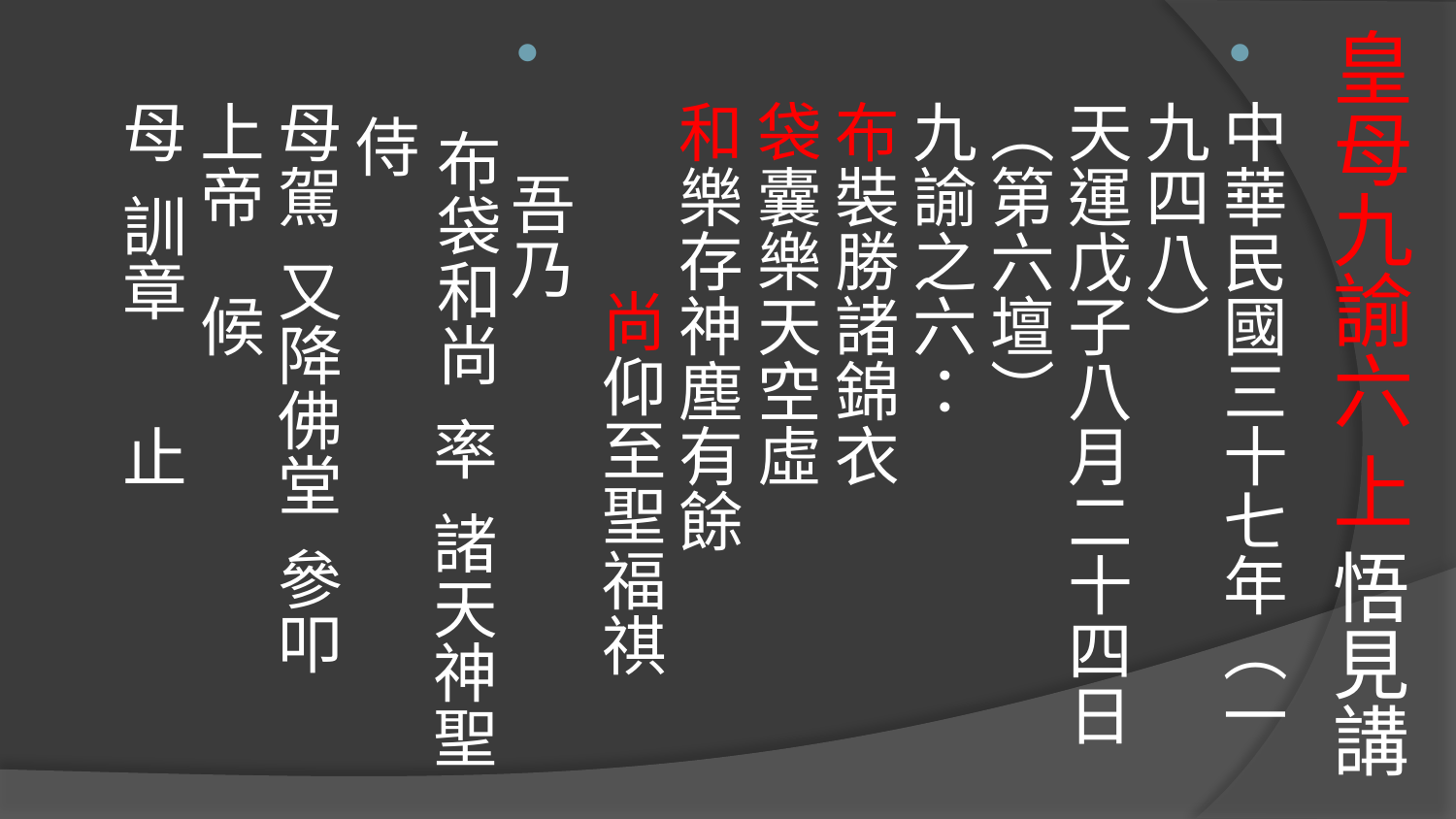

# 皇母九諭六 上 悟見講
中華民國三十七年︵一九四八︶
天運戊子八月二十四日︵第六壇︶
九諭之六：
布裝勝諸錦衣                   袋囊樂天空虛
和樂存神塵有餘                              尚仰至聖福祺
    吾乃
  布袋和尚  率  諸天神聖  侍
母駕  又降佛堂  參叩
上帝　候
母  訓章       止